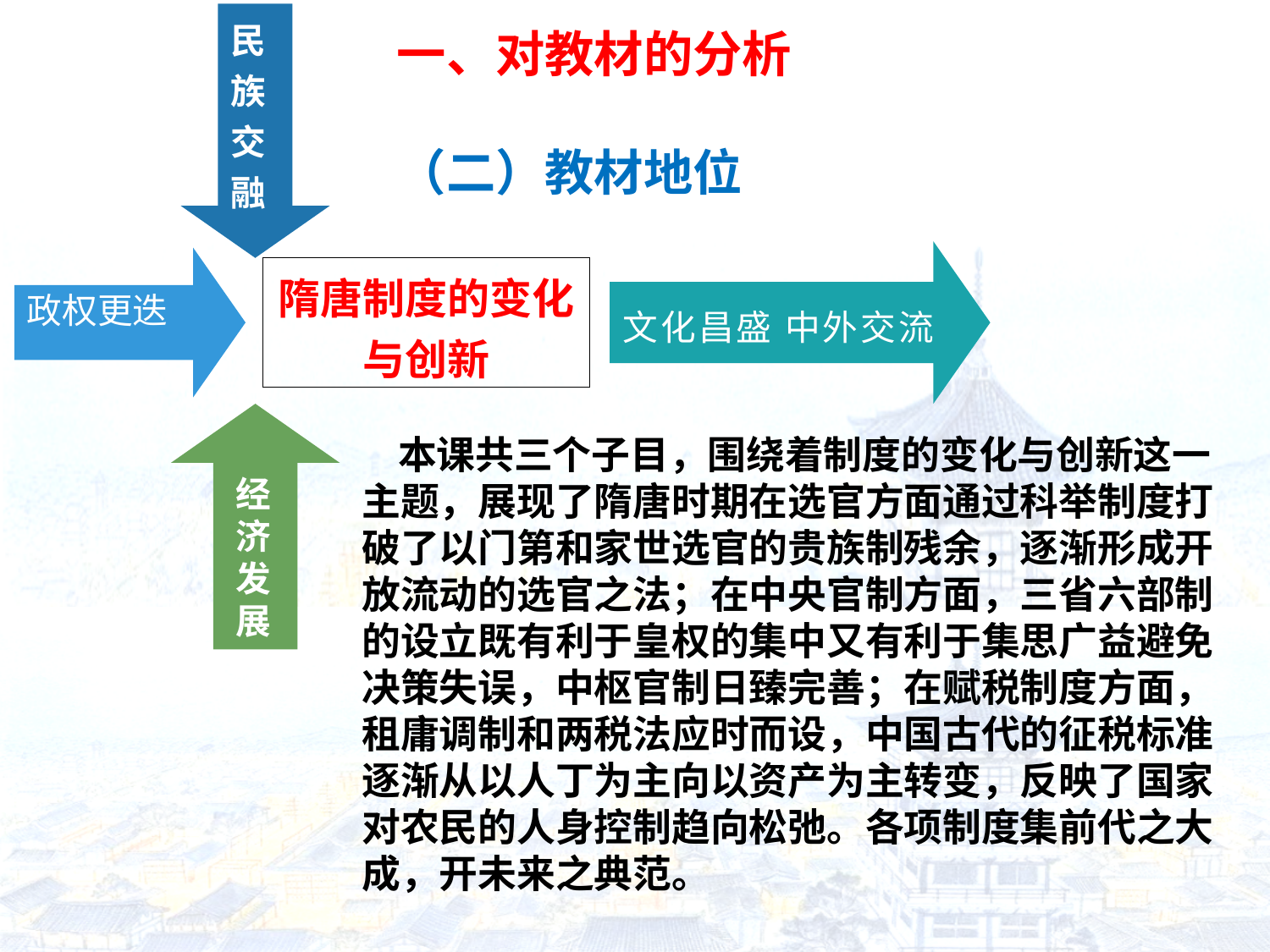

民族交融
一、对教材的分析

（二）教材地位

隋唐制度的变化与创新
政权更迭
文化昌盛 中外交流

   本课共三个子目，围绕着制度的变化与创新这一主题，展现了隋唐时期在选官方面通过科举制度打破了以门第和家世选官的贵族制残余，逐渐形成开放流动的选官之法；在中央官制方面，三省六部制的设立既有利于皇权的集中又有利于集思广益避免决策失误，中枢官制日臻完善；在赋税制度方面，租庸调制和两税法应时而设，中国古代的征税标准逐渐从以人丁为主向以资产为主转变，反映了国家对农民的人身控制趋向松弛。各项制度集前代之大成，开未来之典范。
经
济
发
展